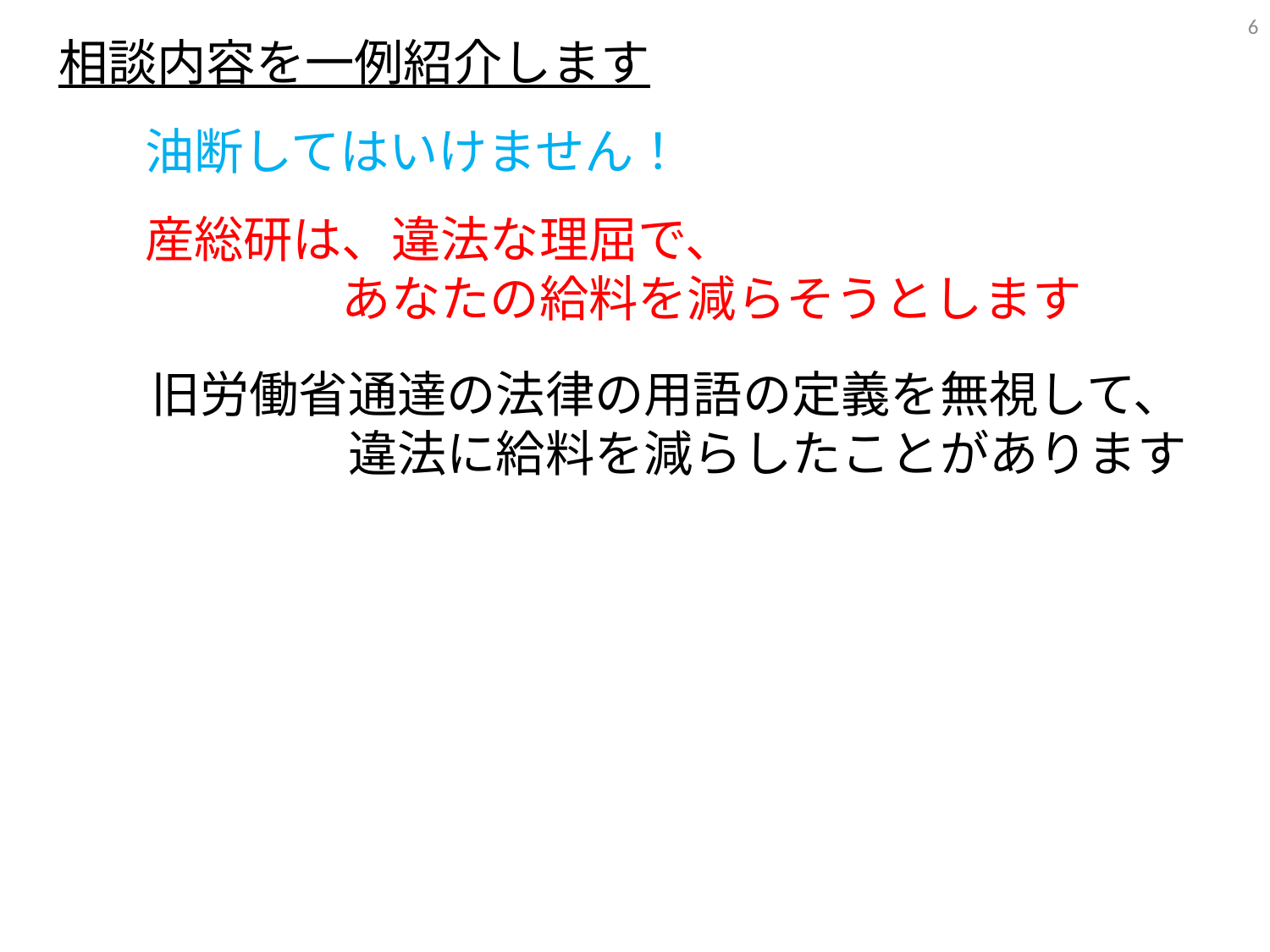

6
相談内容を一例紹介します
油断してはいけません！
産総研は、違法な理屈で、
　　　　あなたの給料を減らそうとします
旧労働省通達の法律の用語の定義を無視して、
　　　　違法に給料を減らしたことがあります